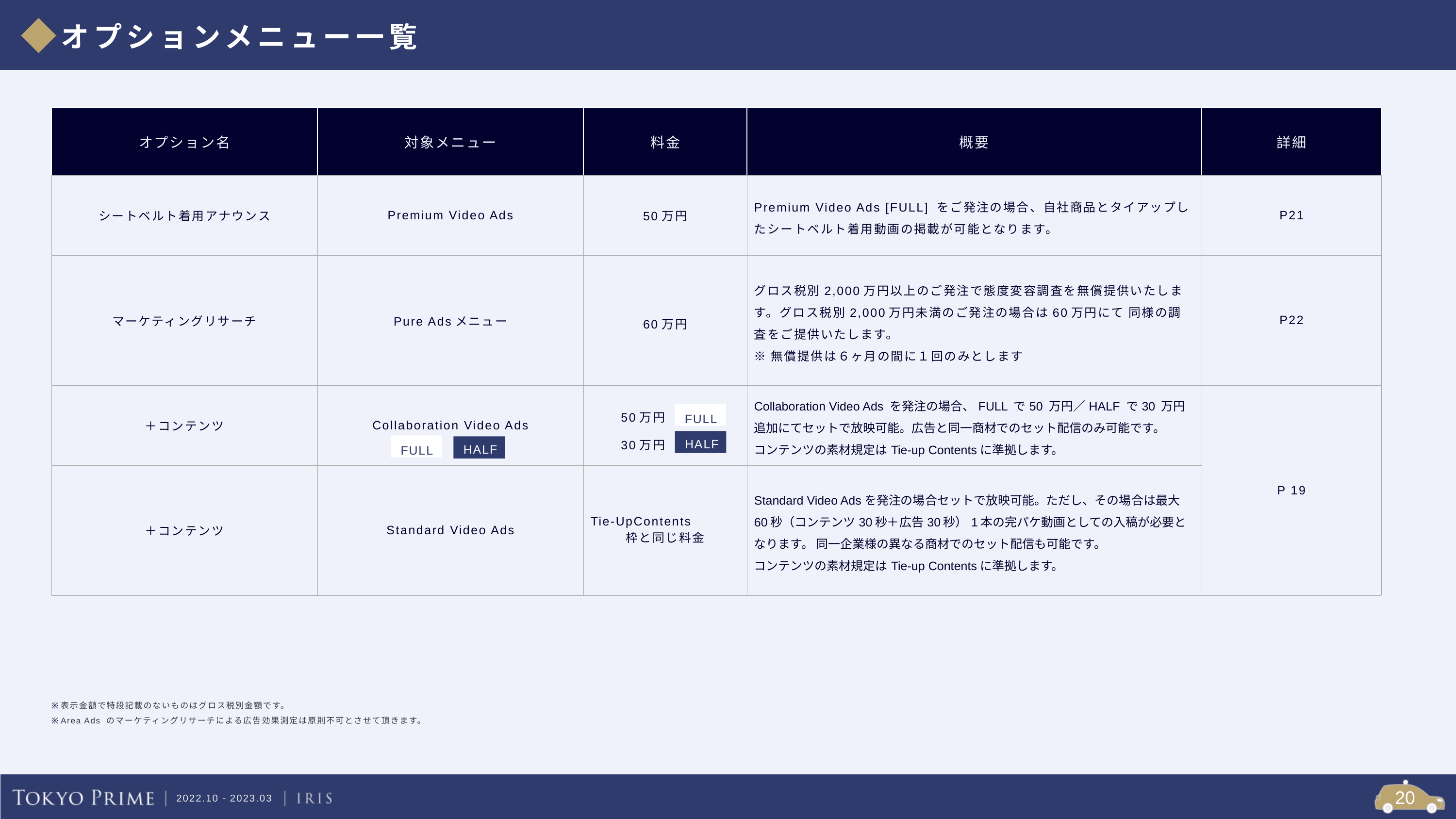

オプションメニュー一覧
| オプション名 | 対象メニュー | 料金 | 概要 | 詳細 |
| --- | --- | --- | --- | --- |
| シートベルト着用アナウンス | Premium Video Ads | 50万円 | Premium Video Ads [FULL] をご発注の場合、自社商品とタイアップしたシートベルト着用動画の掲載が可能となります。 | P21 |
| マーケティングリサーチ | Pure Adsメニュー | 60万円 | グロス税別2,000万円以上のご発注で態度変容調査を無償提供いたします。グロス税別2,000万円未満のご発注の場合は60万円にて 同様の調査をご提供いたします。 ※無償提供は６ヶ月の間に１回のみとします | P22 |
| ＋コンテンツ | Collaboration Video Ads | 50万円 　　30万円 | Collaboration Video Ads を発注の場合、FULL で50 万円／HALF で30 万円 追加にてセットで放映可能。広告と同一商材でのセット配信のみ可能です。 コンテンツの素材規定はTie-up Contentsに準拠します。 | P 19 |
| ＋コンテンツ | Standard Video Ads | Tie-UpContents 枠と同じ料金 | Standard Video Adsを発注の場合セットで放映可能。ただし、その場合は最大60秒（コンテンツ30秒＋広告30秒）1本の完パケ動画としての入稿が必要となります。 同一企業様の異なる商材でのセット配信も可能です。 コンテンツの素材規定はTie-up Contentsに準拠します。 |  |

FULL

HALF

HALF
FULL
※
表示金額で特段記載のないものはグロス税別金額です。
※
Area Ads のマーケティングリサーチによる広告効果測定は原則不可とさせて頂きます。